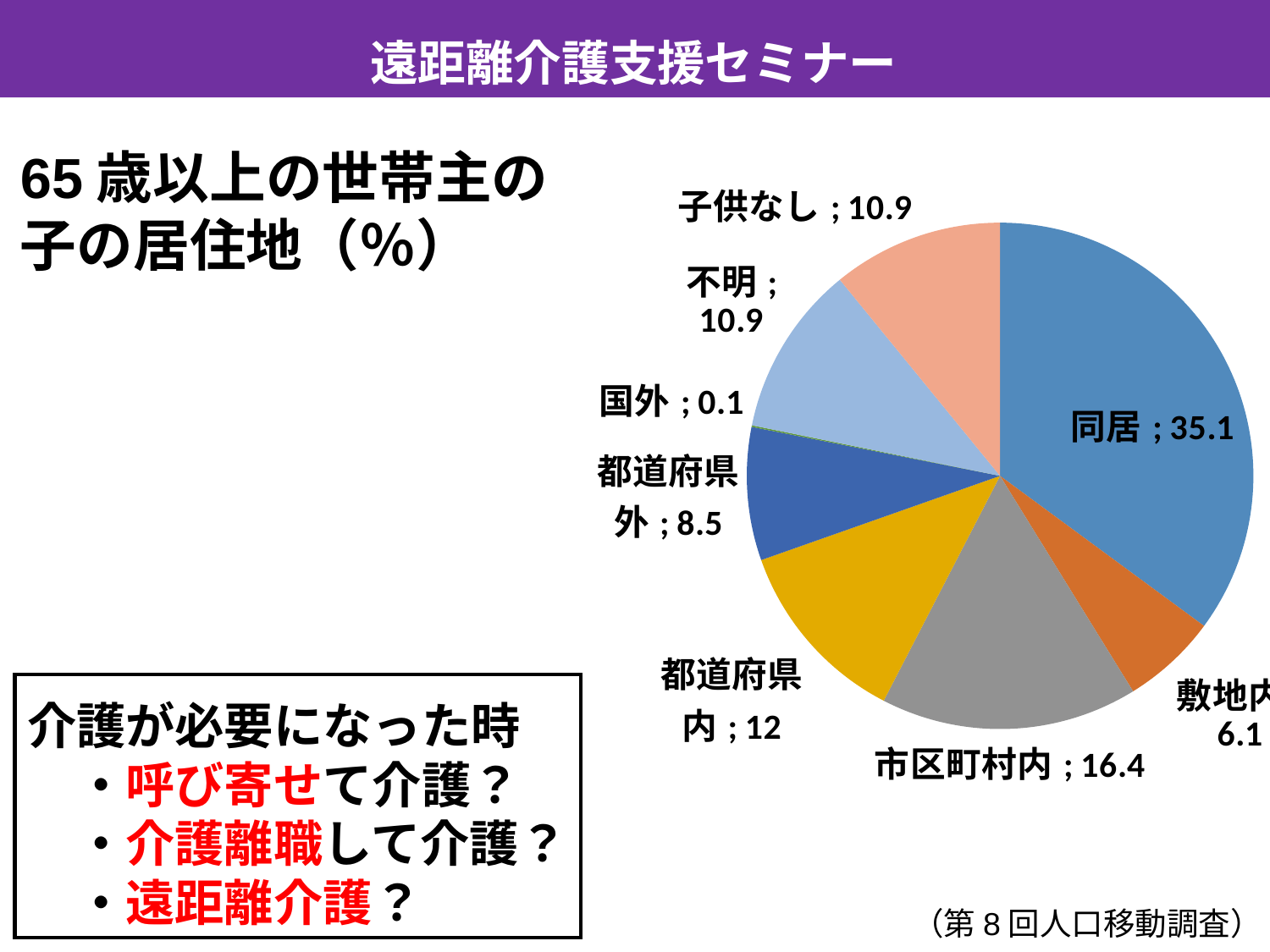

# 遠距離介護支援セミナー
65歳以上の世帯主の
子の居住地（％）

### Chart

| Category |  |
|---|---|
| 同居 | 35.1 |
| 敷地内 | 6.1 |
| 市区町村内 | 16.4 |
| 都道府県内 | 12.0 |
| 都道府県外 | 8.5 |
| 国外 | 0.1 |
| 不明 | 10.9 |
| 子供なし | 10.9 |
介護が必要になった時
　・呼び寄せて介護？
　・介護離職して介護？
　・遠距離介護？
（第8回人口移動調査）